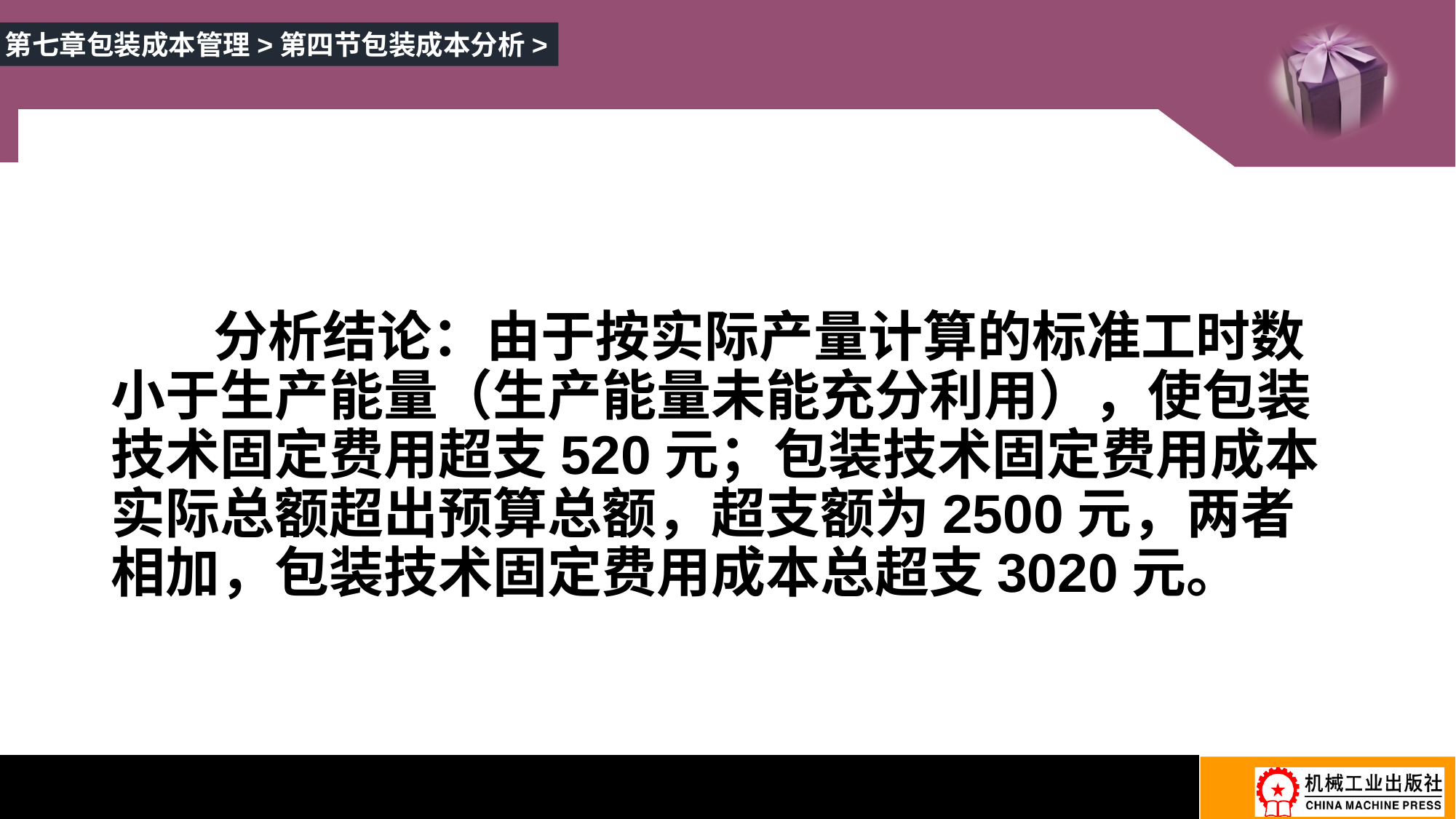

第七章包装成本管理>第四节包装成本分析>
# 分析结论：由于按实际产量计算的标准工时数小于生产能量（生产能量未能充分利用），使包装技术固定费用超支520元；包装技术固定费用成本实际总额超出预算总额，超支额为2500元，两者相加，包装技术固定费用成本总超支3020元。